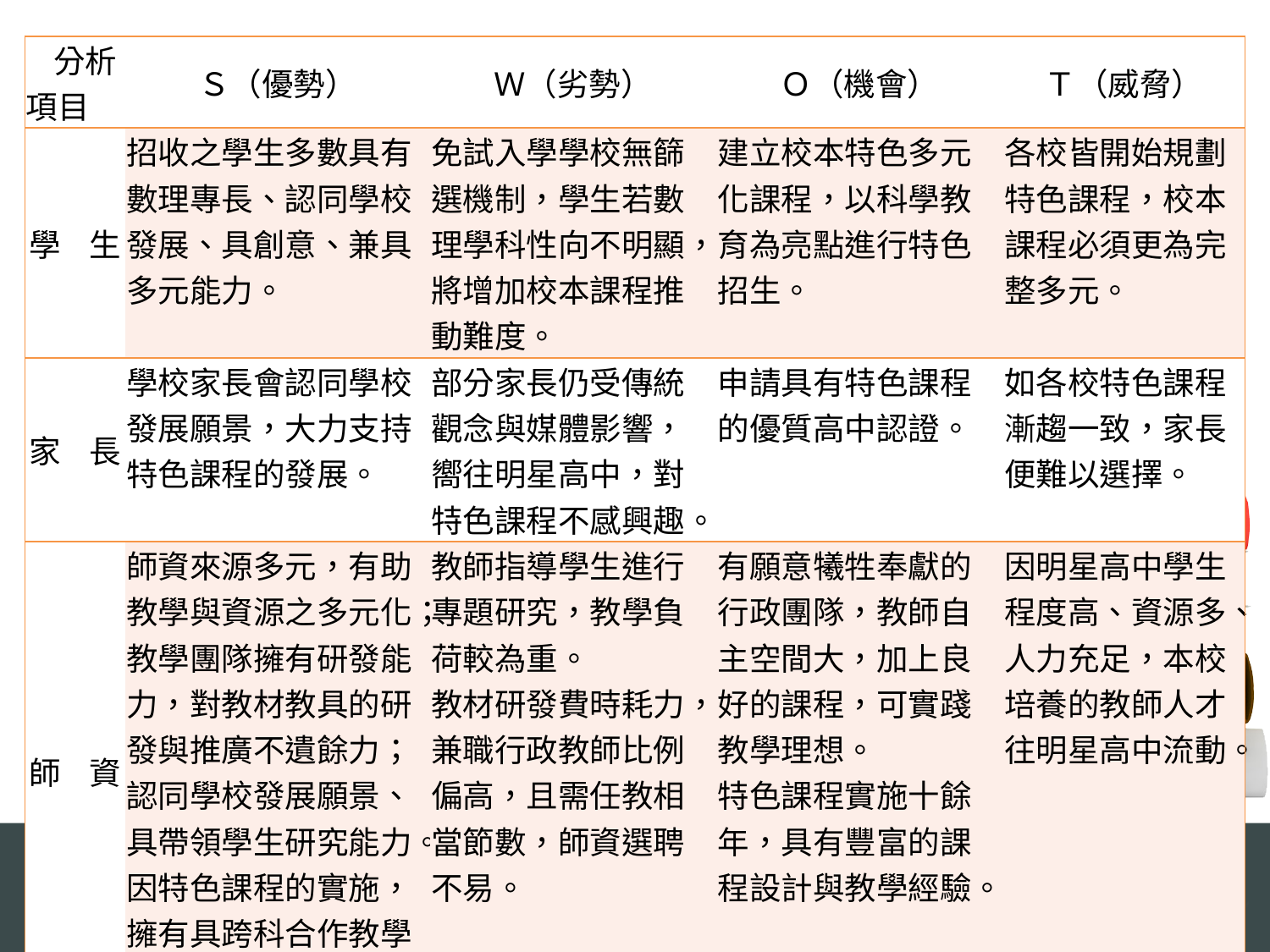

| 分析 項目 | Ｓ（優勢） | Ｗ（劣勢） | Ｏ（機會） | Ｔ（威脅） |
| --- | --- | --- | --- | --- |
| 學 生 | 招收之學生多數具有數理專長、認同學校發展、具創意、兼具多元能力。 | 免試入學學校無篩選機制，學生若數理學科性向不明顯，將增加校本課程推動難度。 | 建立校本特色多元化課程，以科學教育為亮點進行特色招生。 | 各校皆開始規劃特色課程，校本課程必須更為完整多元。 |
| 家 長 | 學校家長會認同學校發展願景，大力支持特色課程的發展。 | 部分家長仍受傳統觀念與媒體影響，嚮往明星高中，對特色課程不感興趣。 | 申請具有特色課程的優質高中認證。 | 如各校特色課程漸趨一致，家長便難以選擇。 |
| 師 資 | 師資來源多元，有助教學與資源之多元化；教學團隊擁有研發能力，對教材教具的研發與推廣不遺餘力；認同學校發展願景、具帶領學生研究能力。 因特色課程的實施，擁有具跨科合作教學經驗的教師團隊。 | 教師指導學生進行專題研究，教學負荷較為重。 教材研發費時耗力，兼職行政教師比例偏高，且需任教相當節數，師資選聘不易。 | 有願意犧牲奉獻的行政團隊，教師自主空間大，加上良好的課程，可實踐教學理想。 特色課程實施十餘年，具有豐富的課程設計與教學經驗。 | 因明星高中學生程度高、資源多、人力充足，本校培養的教師人才往明星高中流動。 |